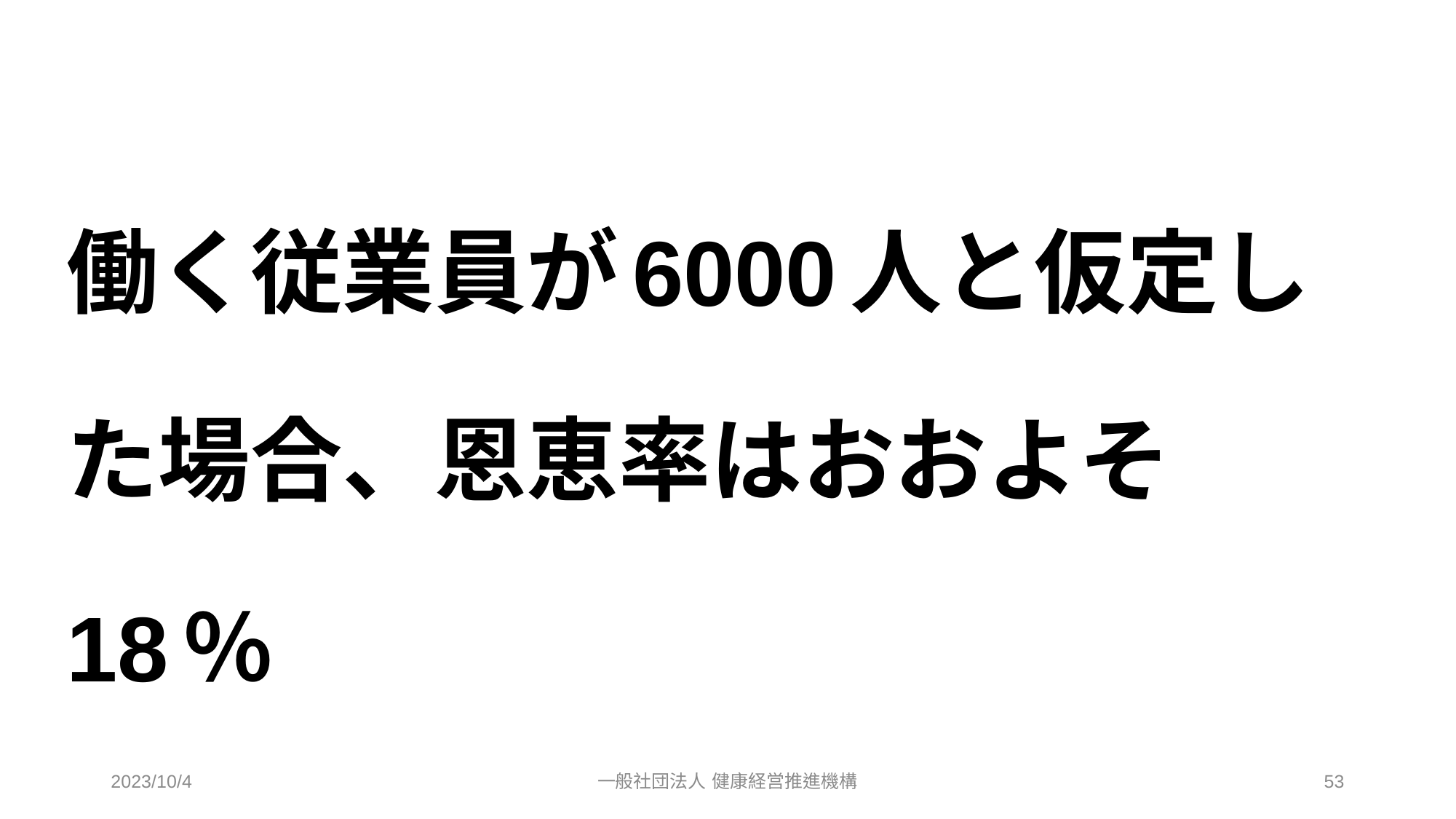

#
働く従業員が6000人と仮定した場合、恩恵率はおおよそ18％
2023/10/4
一般社団法人 健康経営推進機構
53